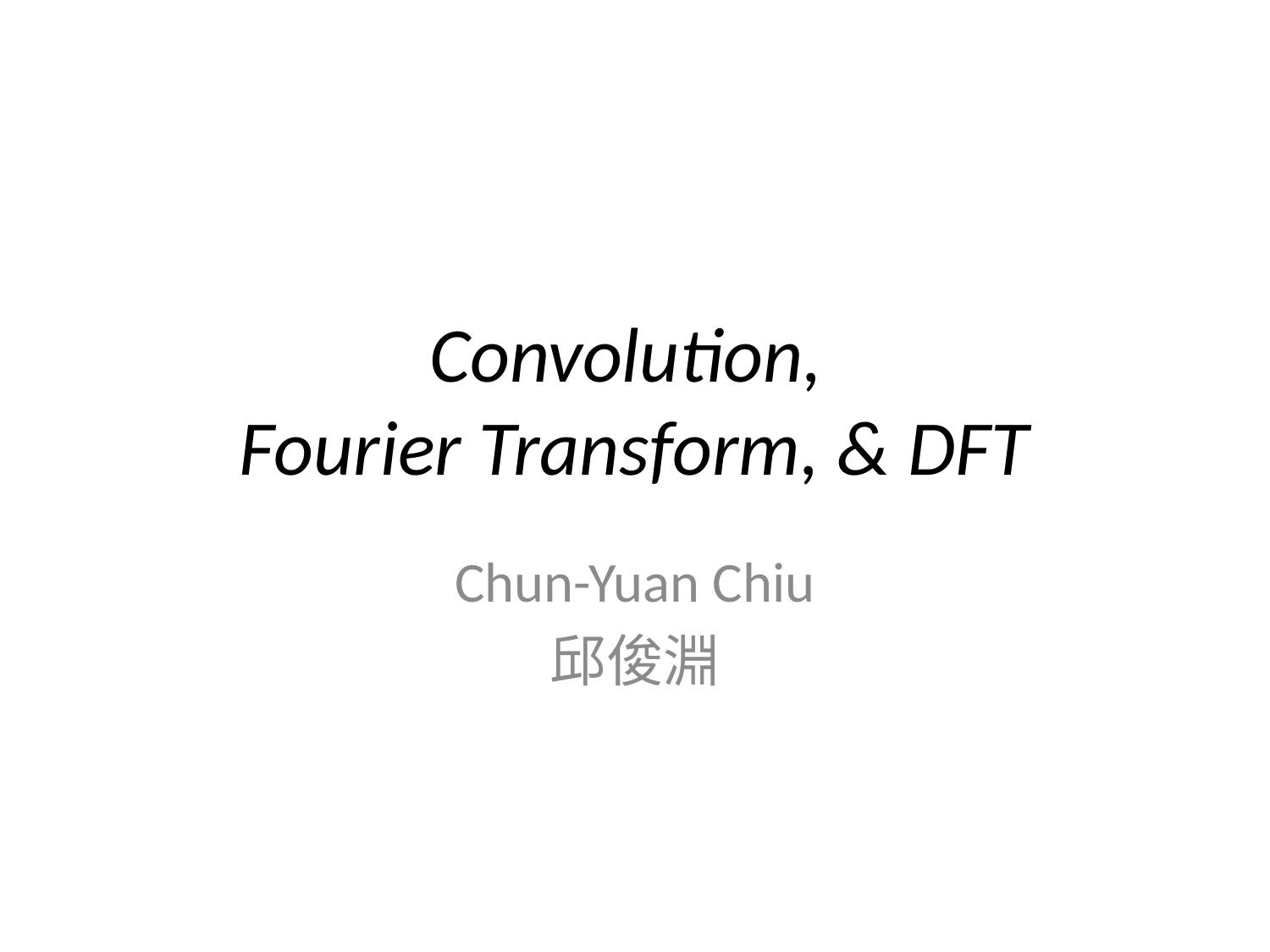

# Convolution, Fourier Transform, & DFT
Chun-Yuan Chiu
邱俊淵